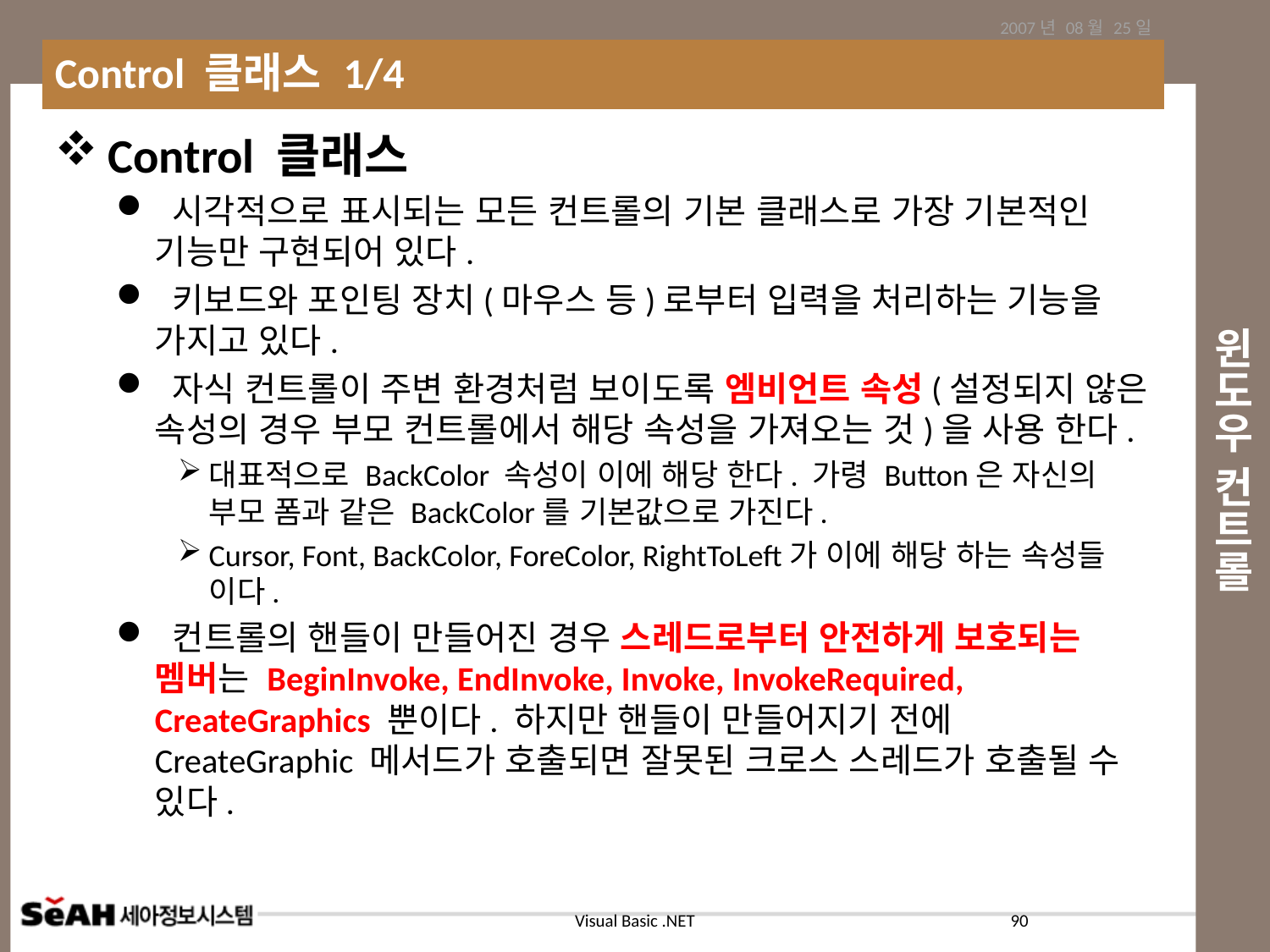

2007년 08월 25일
Control 클래스 1/4
# 윈도우 컨트롤
 Control 클래스
 시각적으로 표시되는 모든 컨트롤의 기본 클래스로 가장 기본적인 기능만 구현되어 있다.
 키보드와 포인팅 장치(마우스 등)로부터 입력을 처리하는 기능을 가지고 있다.
 자식 컨트롤이 주변 환경처럼 보이도록 엠비언트 속성(설정되지 않은 속성의 경우 부모 컨트롤에서 해당 속성을 가져오는 것)을 사용 한다.
대표적으로 BackColor 속성이 이에 해당 한다. 가령 Button은 자신의 부모 폼과 같은 BackColor를 기본값으로 가진다.
Cursor, Font, BackColor, ForeColor, RightToLeft가 이에 해당 하는 속성들 이다.
 컨트롤의 핸들이 만들어진 경우 스레드로부터 안전하게 보호되는 멤버는 BeginInvoke, EndInvoke, Invoke, InvokeRequired, CreateGraphics 뿐이다. 하지만 핸들이 만들어지기 전에 CreateGraphic 메서드가 호출되면 잘못된 크로스 스레드가 호출될 수 있다.
90
Visual Basic .NET